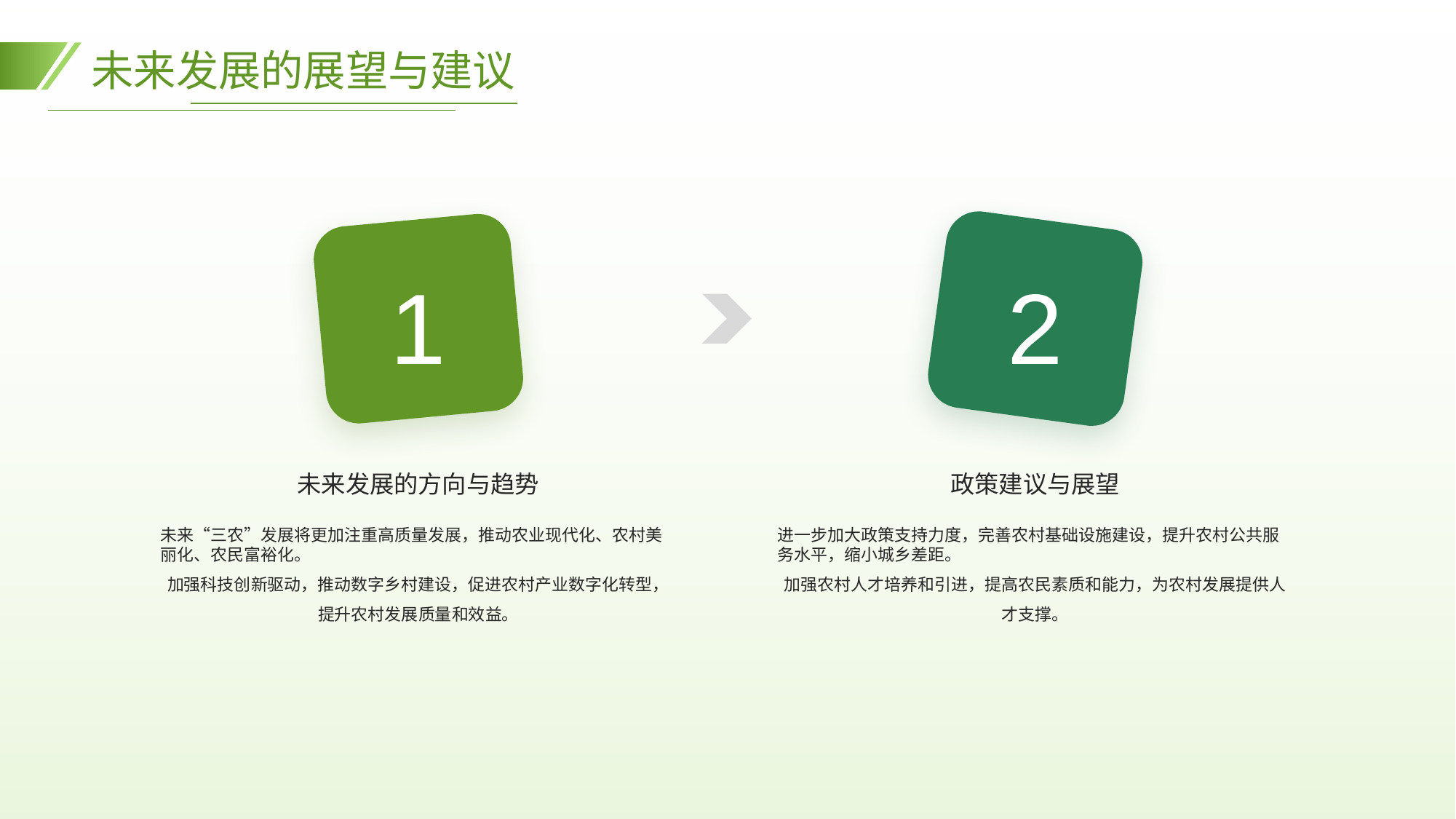

未来发展的展望与建议

1
2

未来发展的方向与趋势
政策建议与展望
未来“三农”发展将更加注重高质量发展，推动农业现代化、农村美丽化、农民富裕化。
加强科技创新驱动，推动数字乡村建设，促进农村产业数字化转型，提升农村发展质量和效益。
进一步加大政策支持力度，完善农村基础设施建设，提升农村公共服务水平，缩小城乡差距。
加强农村人才培养和引进，提高农民素质和能力，为农村发展提供人才支撑。